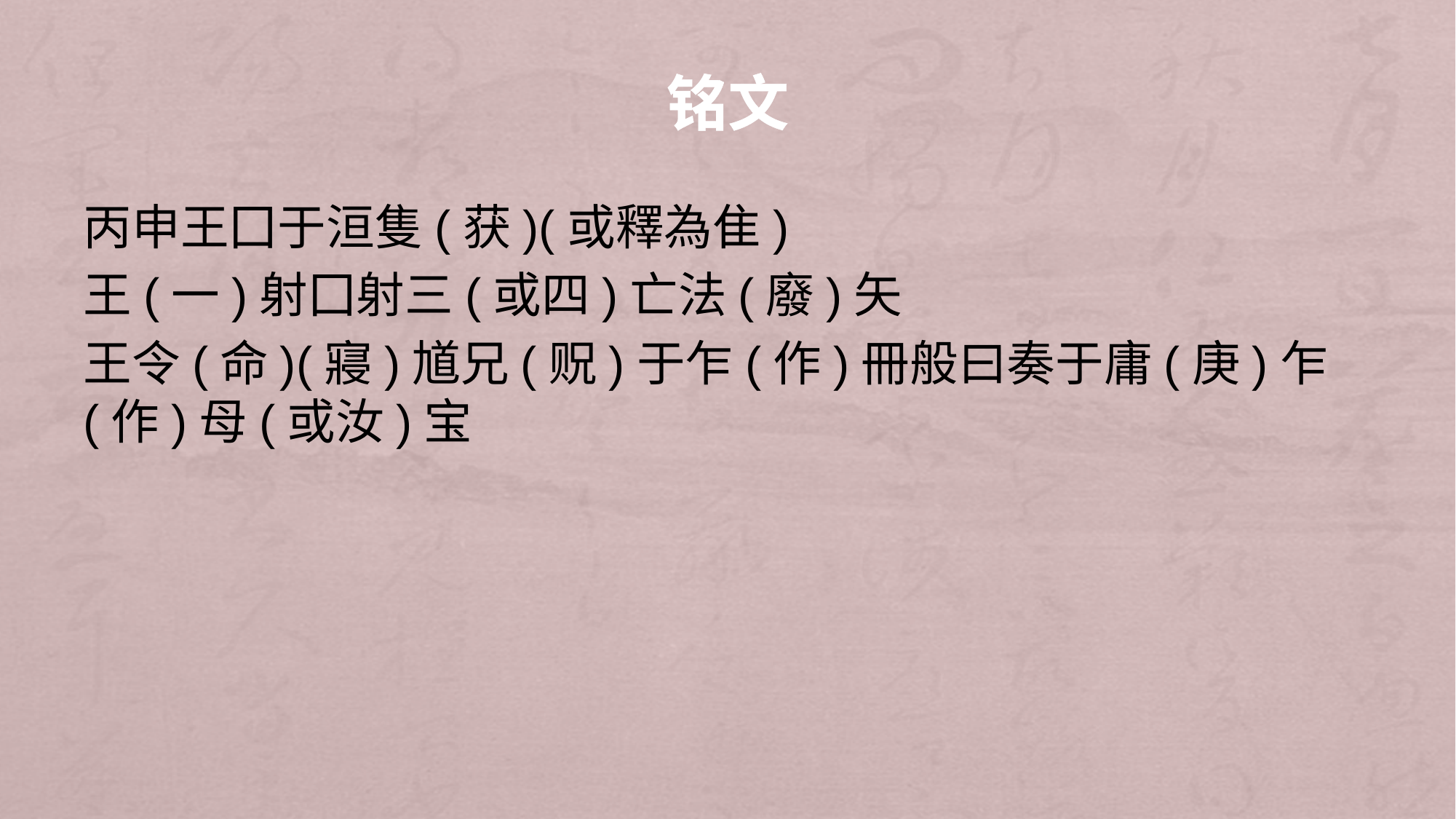

# 铭文
丙申王囗于洹隻(获)(或釋為隹)
王(一)射囗射三(或四)亡法(廢)矢
王令(命)(寢)馗兄(贶)于乍(作)冊般曰奏于庸(庚)乍(作)母(或汝)宝